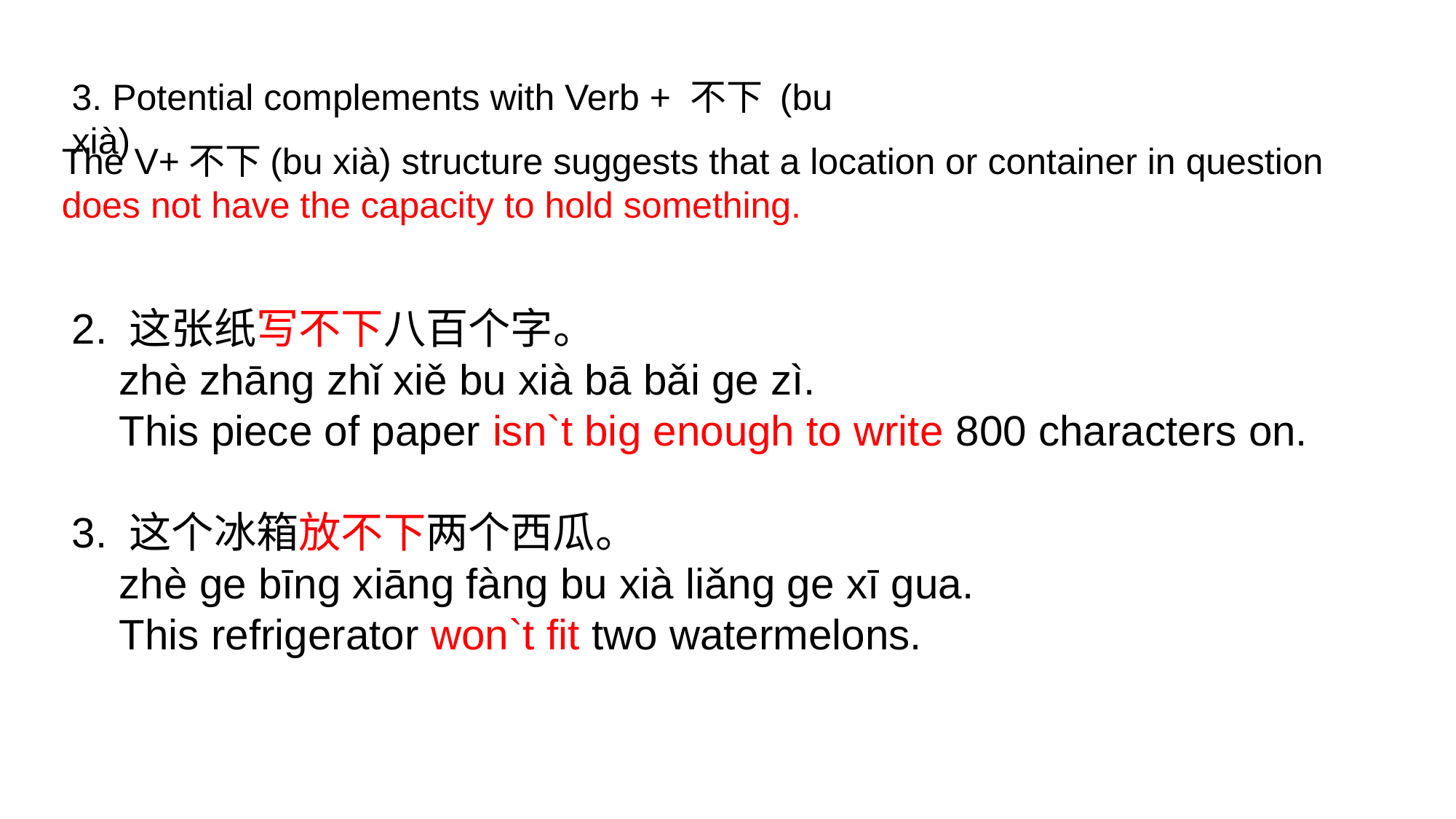

3. Potential complements with Verb + 不下 (bu xià)
The V+不下(bu xià) structure suggests that a location or container in question does not have the capacity to hold something.

2. 这张纸写不下八百个字。
    zhè zhāng zhǐ xiě bu xià bā bǎi ge zì.
    This piece of paper isn`t big enough to write 800 characters on.

3. 这个冰箱放不下两个西瓜。
    zhè ge bīng xiāng fàng bu xià liǎng ge xī gua.
    This refrigerator won`t fit two watermelons.